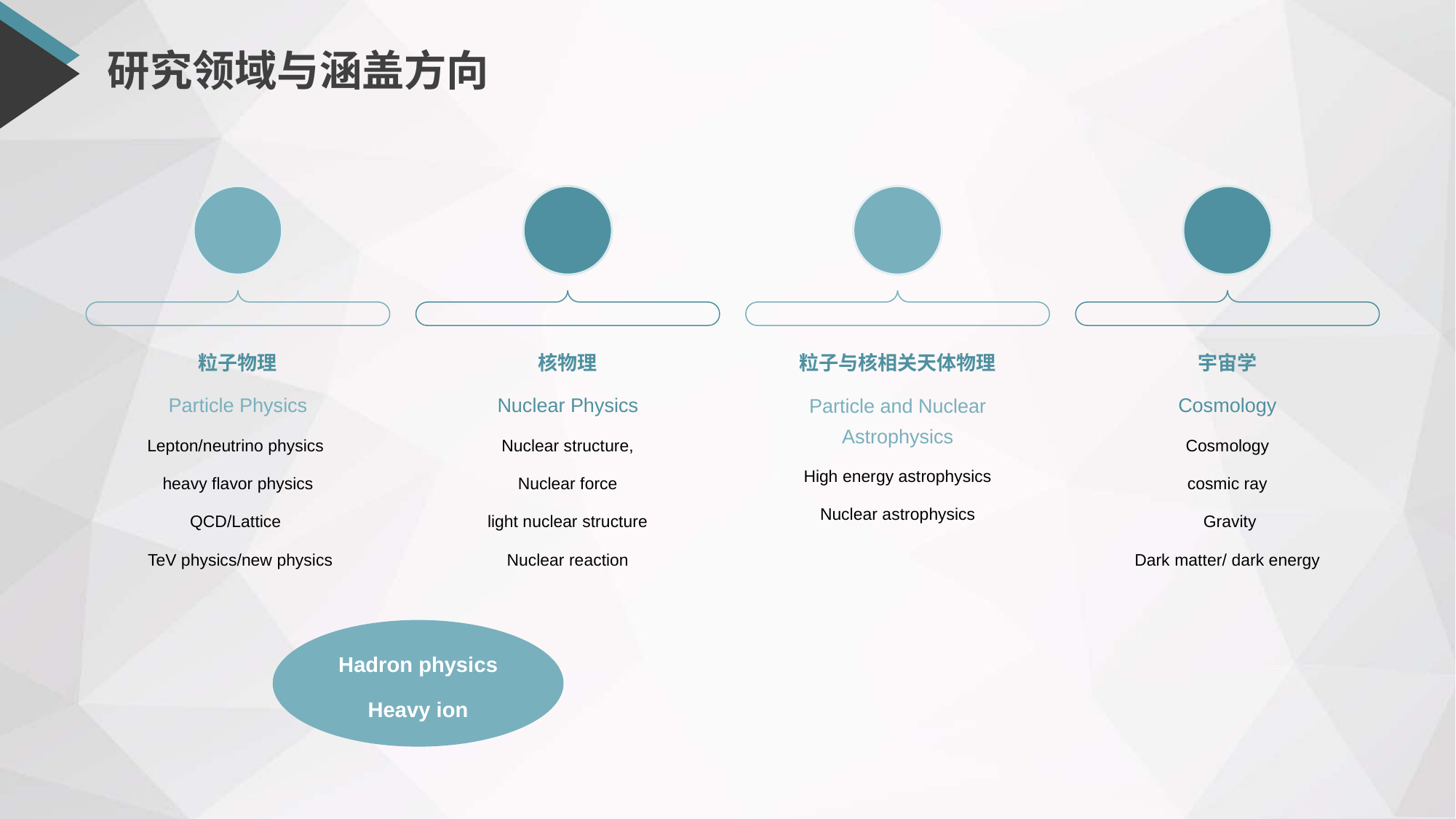

# 研究领域与涵盖方向

粒子物理
Particle Physics
Lepton/neutrino physics
 heavy flavor physics
QCD/Lattice
 TeV physics/new physics
核物理
Nuclear Physics
Nuclear structure,
Nuclear force
light nuclear structure
 Nuclear reaction
粒子与核相关天体物理
Particle and Nuclear Astrophysics
High energy astrophysics
Nuclear astrophysics
宇宙学
Cosmology
Cosmology
cosmic ray
 Gravity
Dark matter/ dark energy

Hadron physics
Heavy ion